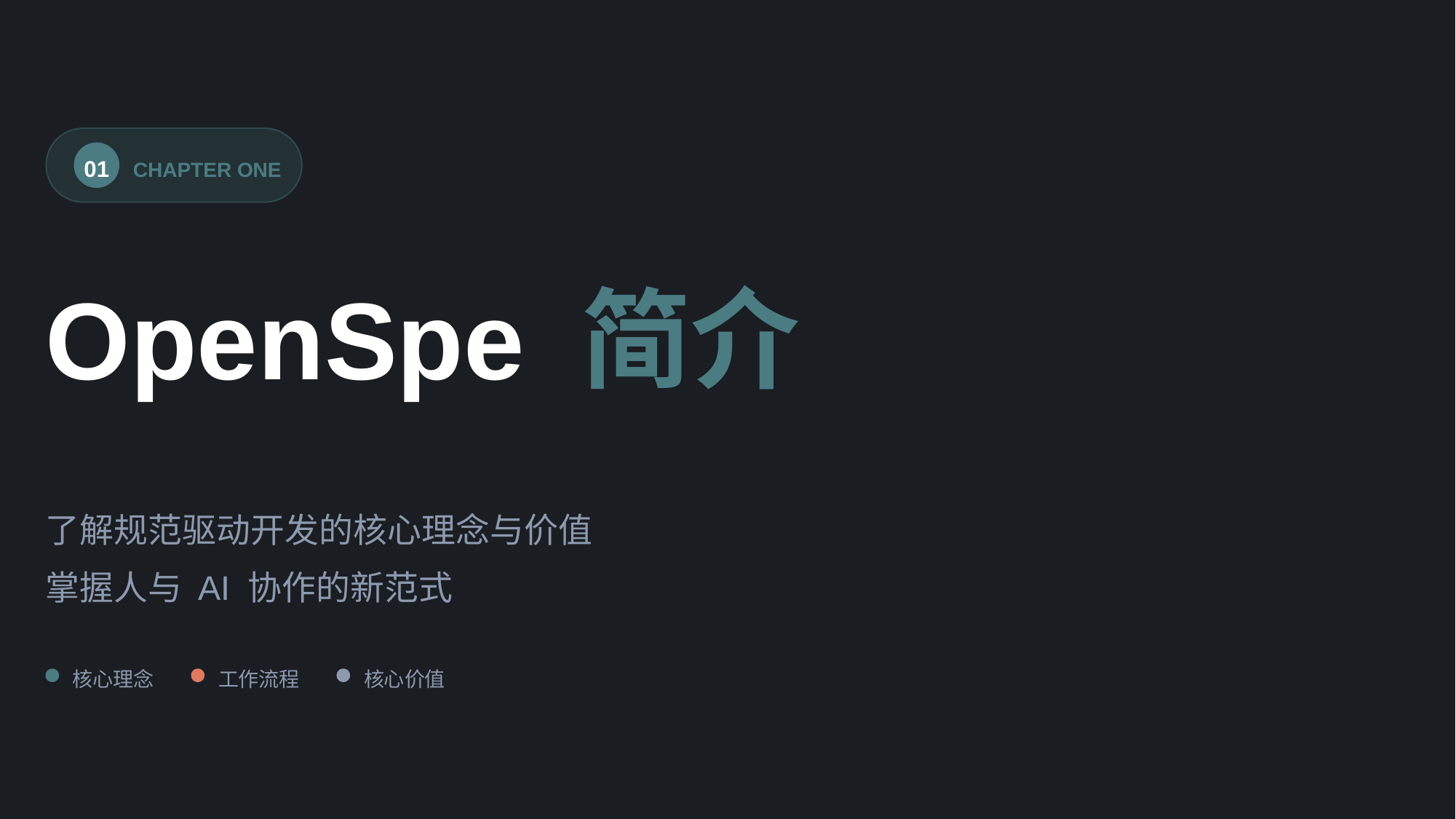

01

CHAPTER ONE
OpenSpe 简介
了解规范驱动开发的核心理念与价值
掌握人与 AI 协作的新范式
核心理念
工作流程
核心价值